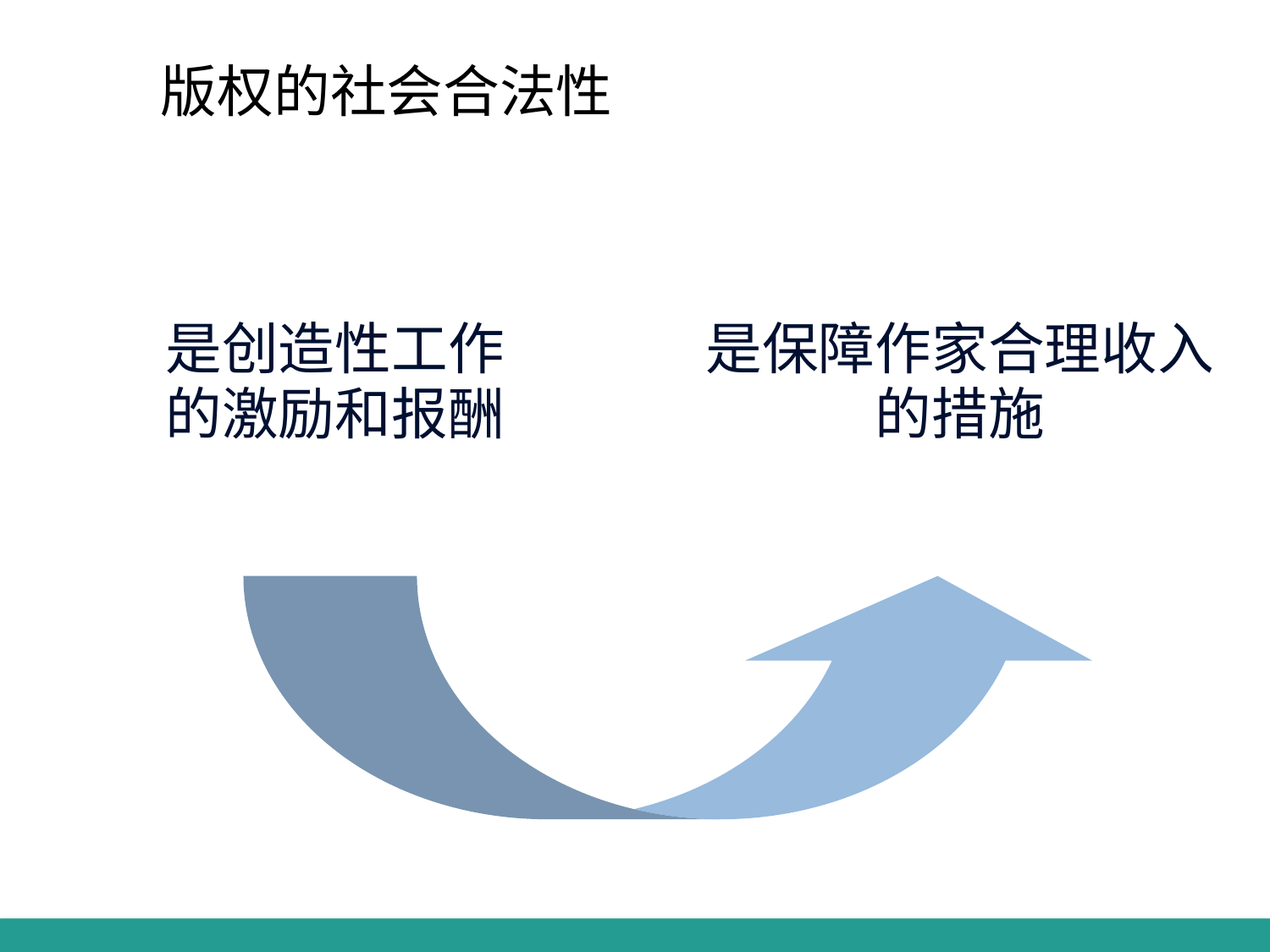

# 版权的社会合法性
是创造性工作的激励和报酬
是保障作家合理收入的措施